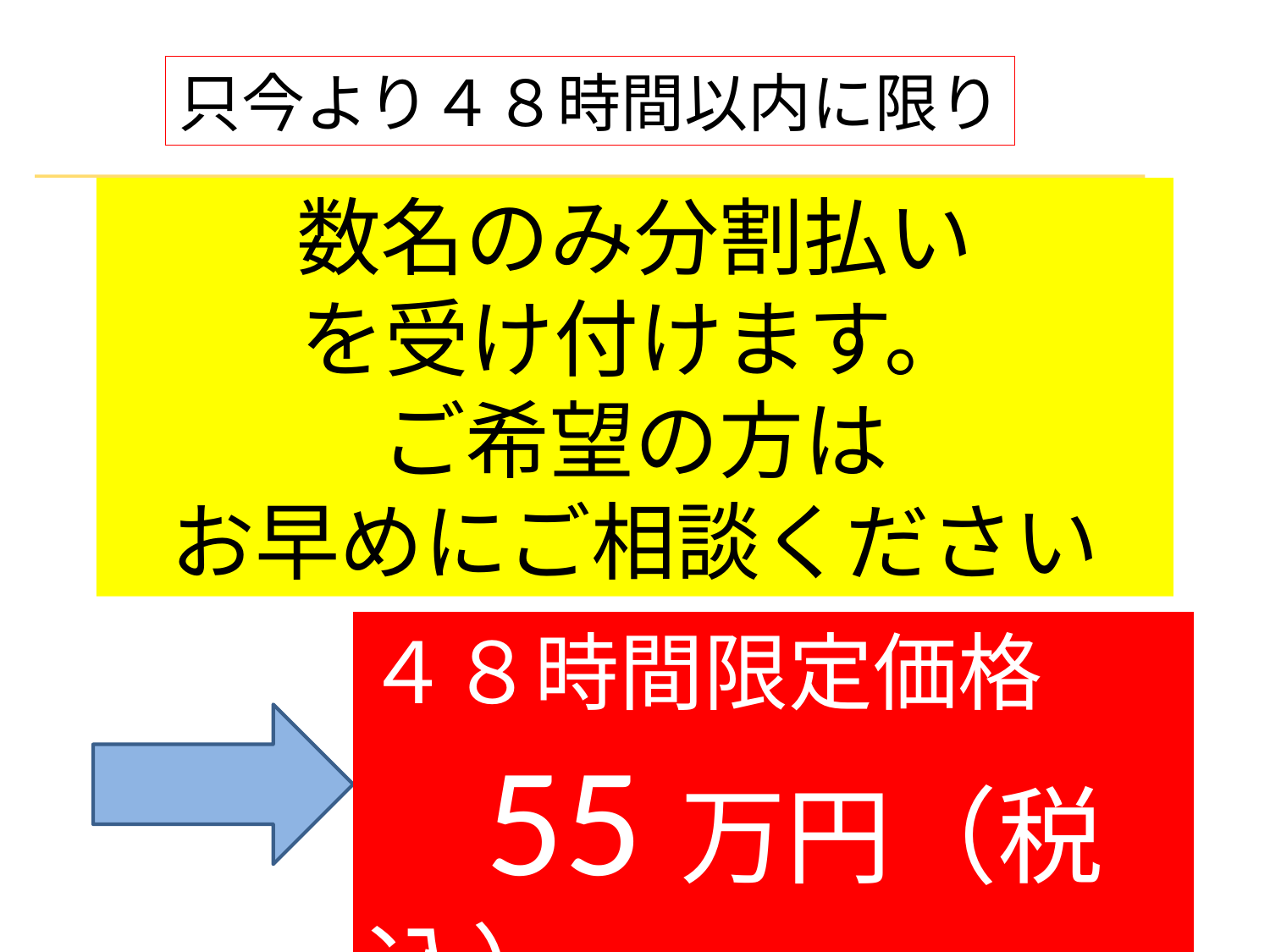

只今より４８時間以内に限り
選ばれる相続コンサルタント養成講座

の特別価格

792,000円
数名のみ分割払い
を受け付けます。
ご希望の方は
お早めにご相談ください
４８時間限定価格
    55万円（税込）